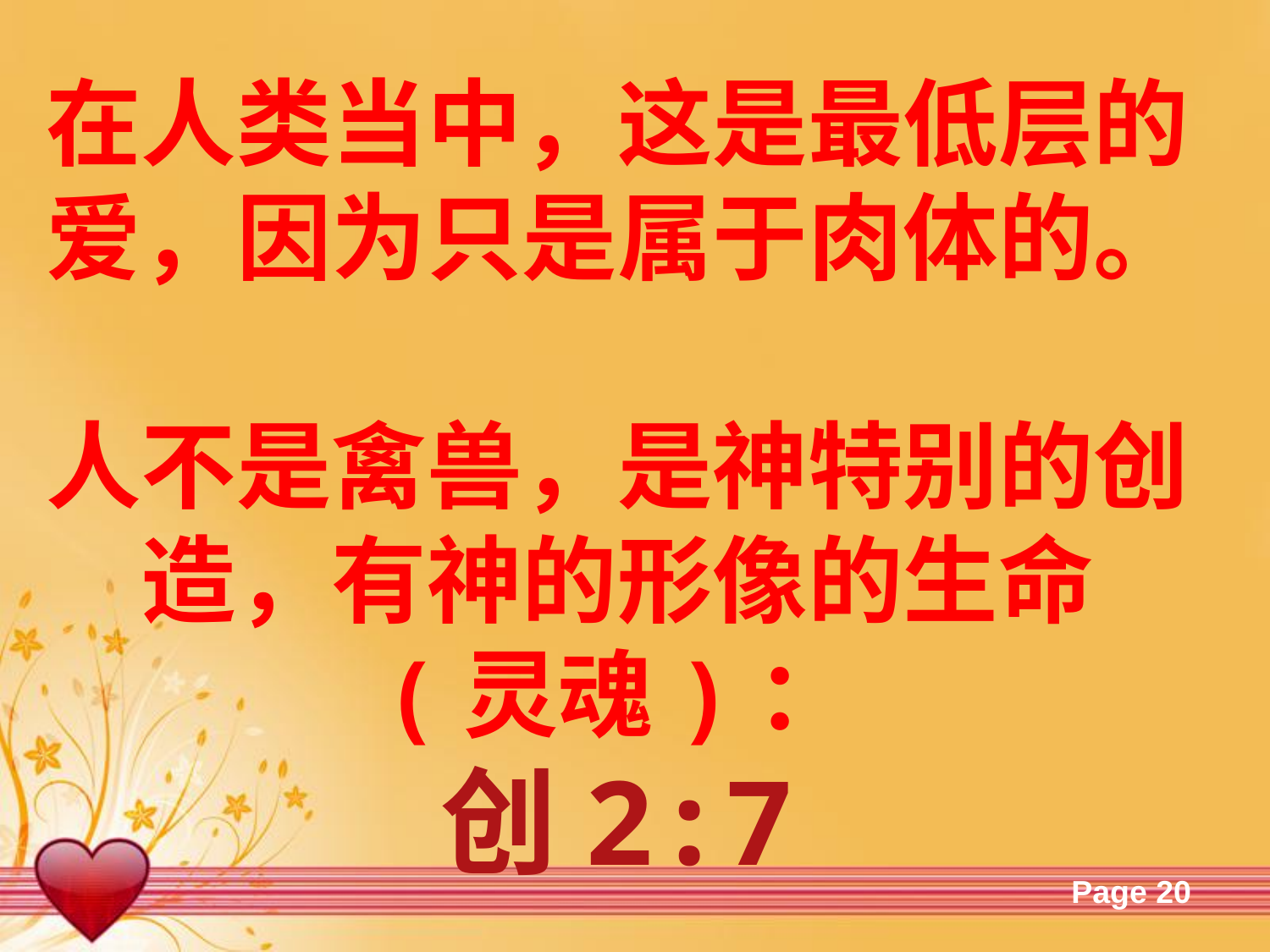

在人类当中，这是最低层的爱，因为只是属于肉体的。

人不是禽兽，是神特别的创造，有神的形像的生命
(灵魂)：
创2:7